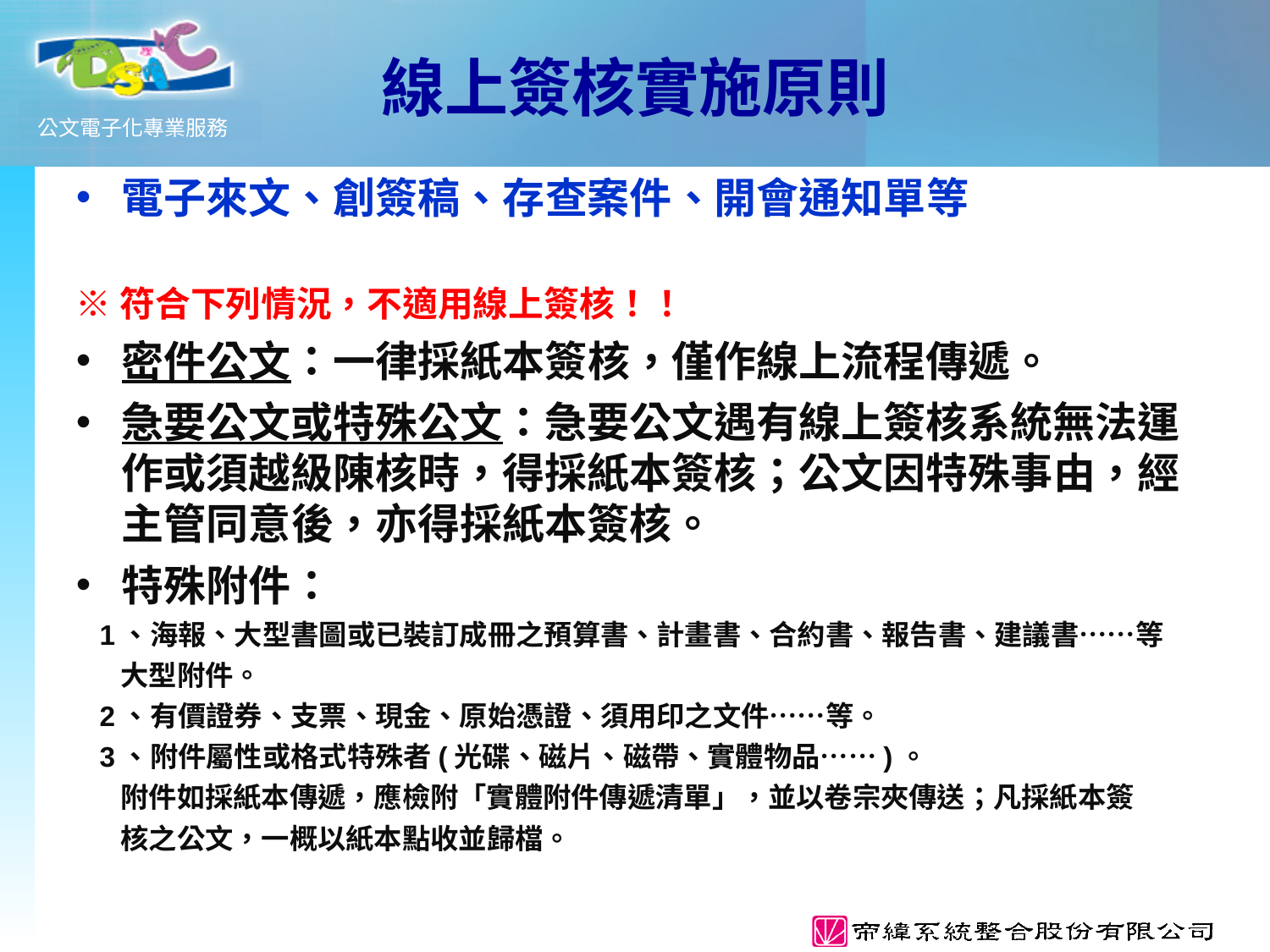

線上簽核實施原則
電子來文、創簽稿、存查案件、開會通知單等

※符合下列情況，不適用線上簽核！！
密件公文：一律採紙本簽核，僅作線上流程傳遞。
急要公文或特殊公文：急要公文遇有線上簽核系統無法運作或須越級陳核時，得採紙本簽核；公文因特殊事由，經主管同意後，亦得採紙本簽核。
特殊附件：
   1、海報、大型書圖或已裝訂成冊之預算書、計畫書、合約書、報告書、建議書……等
      大型附件。
   2、有價證券、支票、現金、原始憑證、須用印之文件……等。
   3、附件屬性或格式特殊者(光碟、磁片、磁帶、實體物品……)。
      附件如採紙本傳遞，應檢附「實體附件傳遞清單」，並以卷宗夾傳送；凡採紙本簽
      核之公文，一概以紙本點收並歸檔。